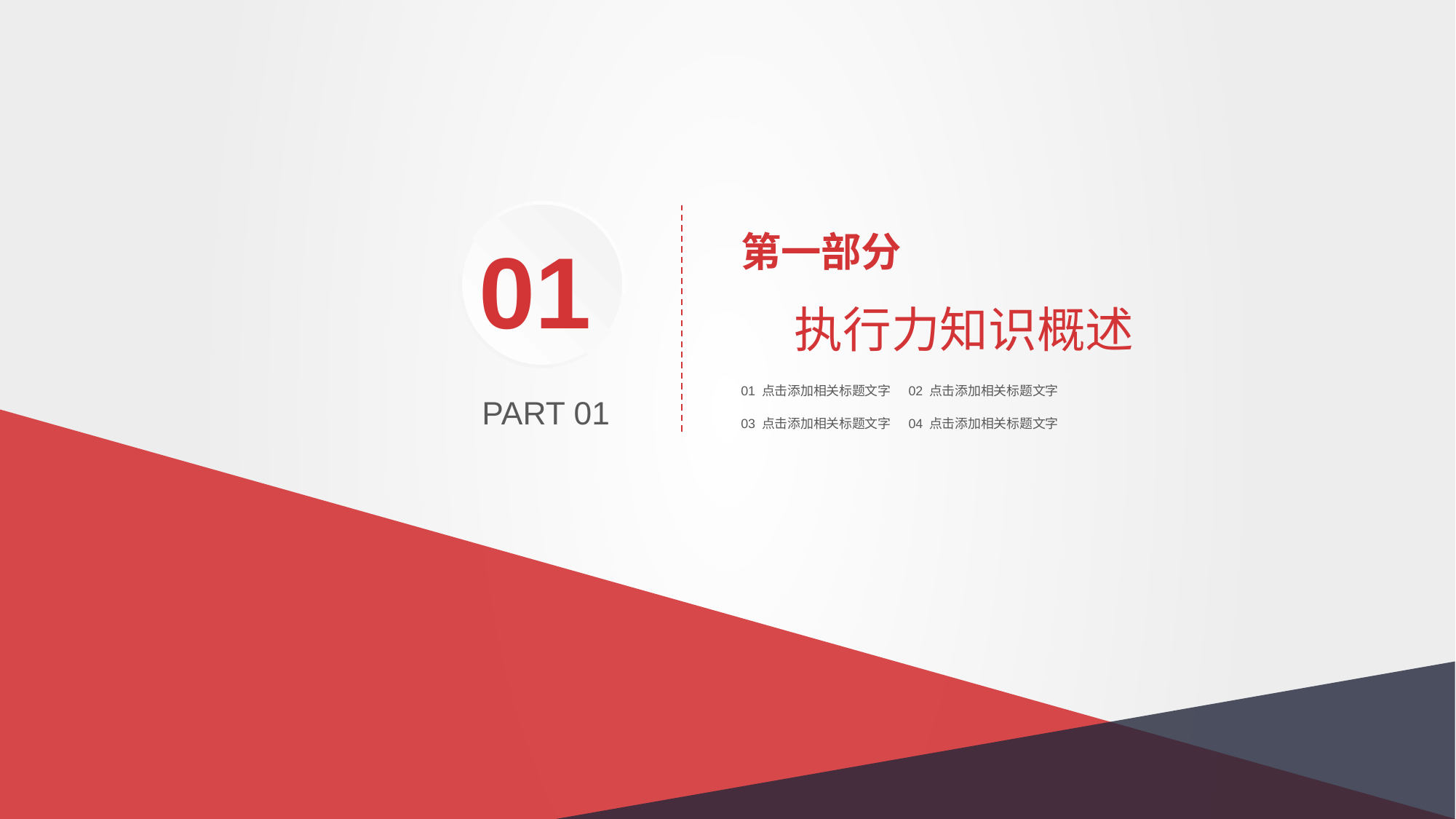

第一部分
   执行力知识概述
01
01 点击添加相关标题文字
02 点击添加相关标题文字
PART 01

03 点击添加相关标题文字
04 点击添加相关标题文字